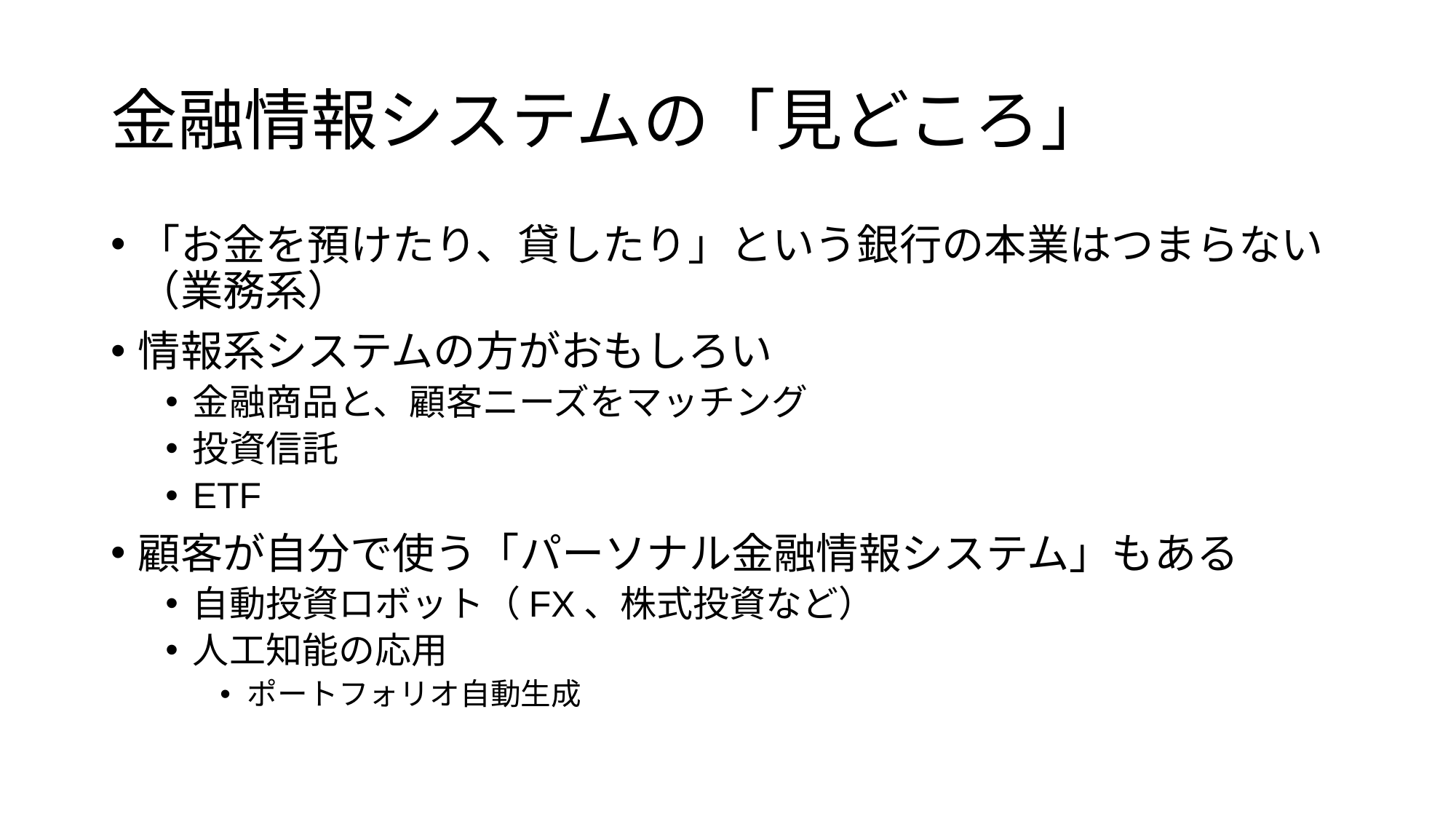

# 金融情報システムの「見どころ」
「お金を預けたり、貸したり」という銀行の本業はつまらない（業務系）
情報系システムの方がおもしろい
金融商品と、顧客ニーズをマッチング
投資信託
ETF
顧客が自分で使う「パーソナル金融情報システム」もある
自動投資ロボット（FX、株式投資など）
人工知能の応用
ポートフォリオ自動生成